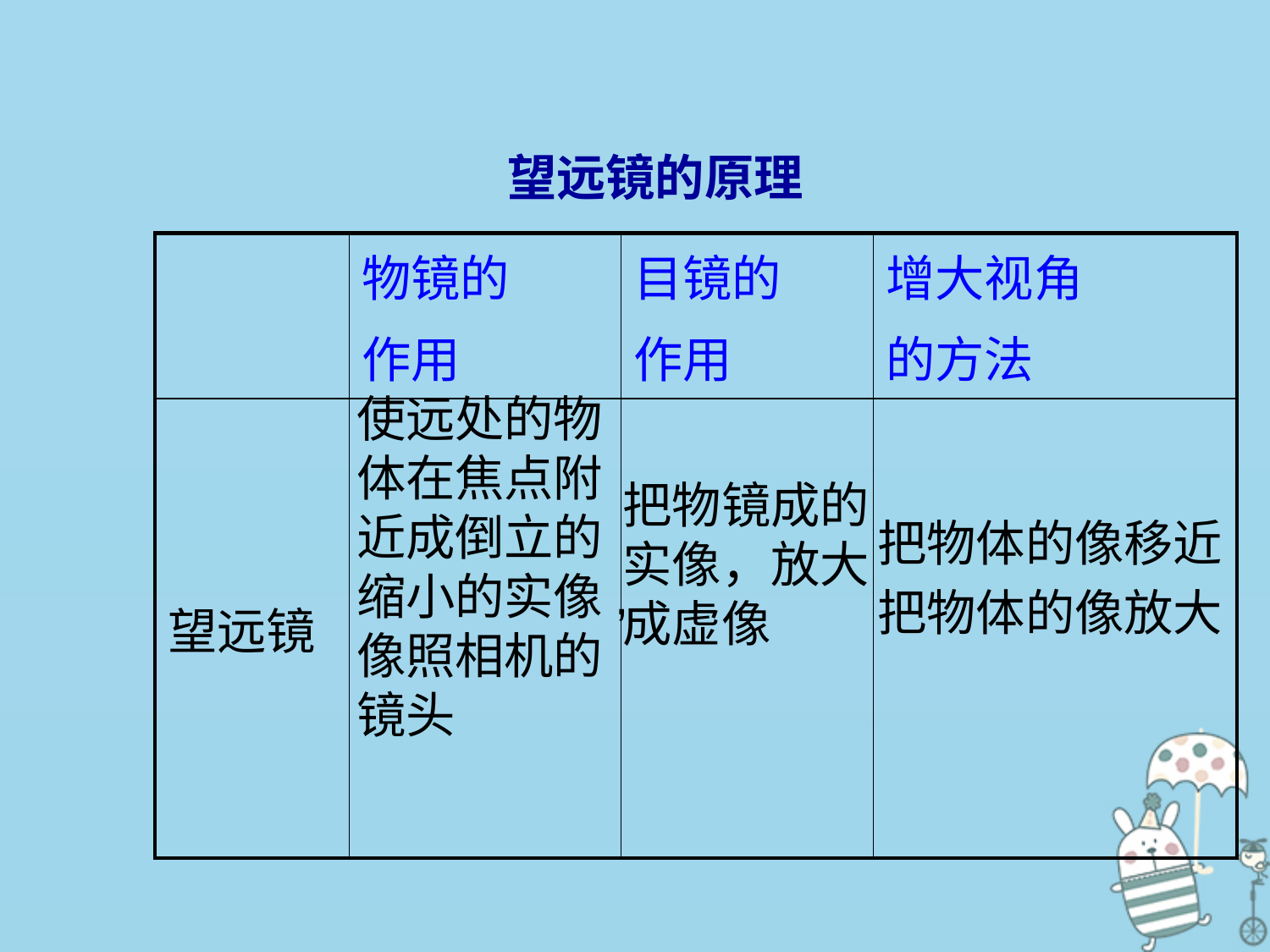

望远镜的原理
|  | 物镜的 作用 | 目镜的 作用 | 增大视角 的方法 |
| --- | --- | --- | --- |
| 望远镜 |  |  |  |
使远处的物体在焦点附近成倒立的缩小的实像,像照相机的镜头
把物镜成的实像，放大成虚像
把物体的像移近
把物体的像放大